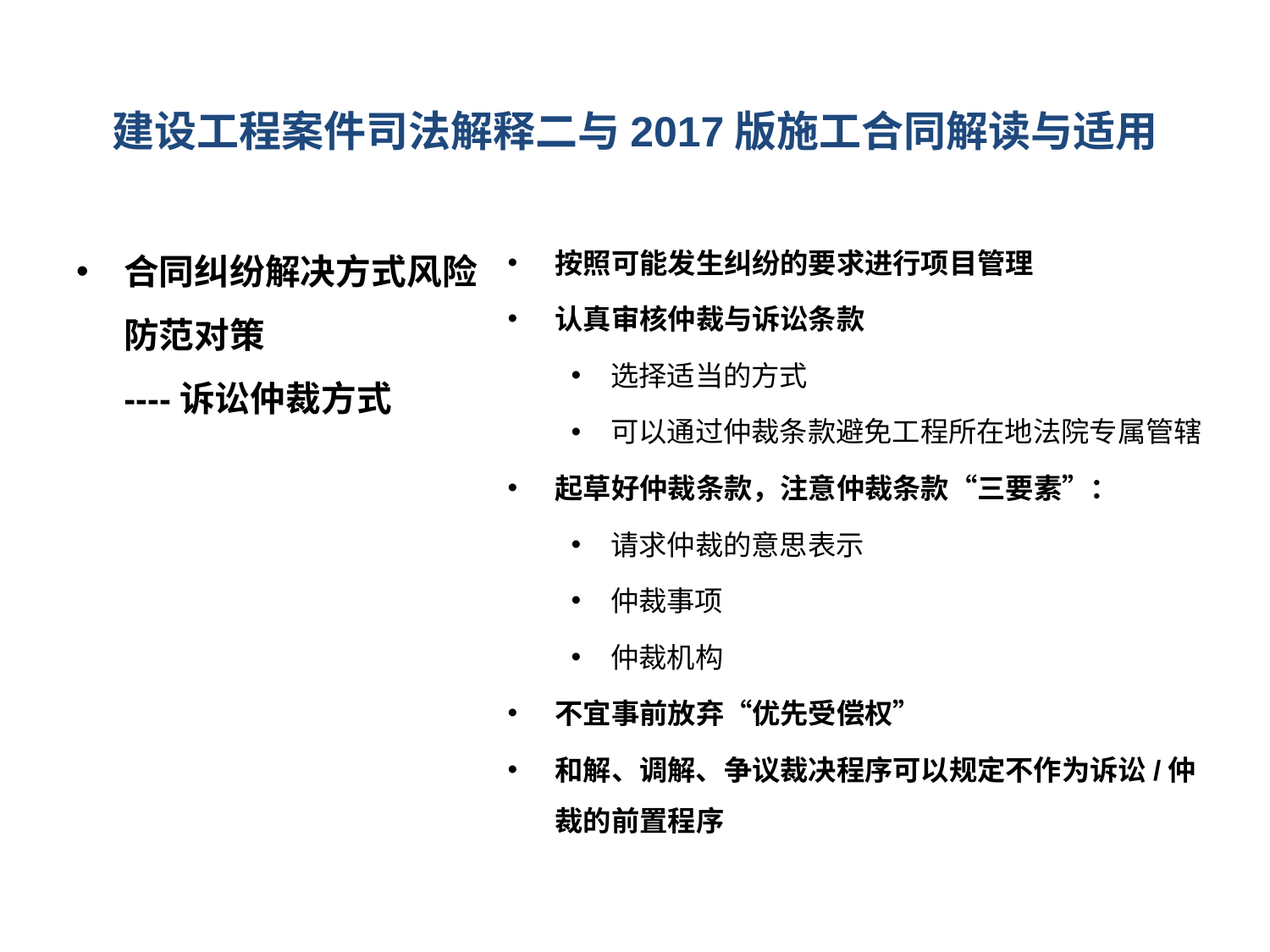

# 建设工程案件司法解释二与2017版施工合同解读与适用
合同纠纷解决方式风险防范对策
----诉讼仲裁方式
按照可能发生纠纷的要求进行项目管理
认真审核仲裁与诉讼条款
选择适当的方式
可以通过仲裁条款避免工程所在地法院专属管辖
起草好仲裁条款，注意仲裁条款“三要素”：
请求仲裁的意思表示
仲裁事项
仲裁机构
不宜事前放弃“优先受偿权”
和解、调解、争议裁决程序可以规定不作为诉讼/仲裁的前置程序
63